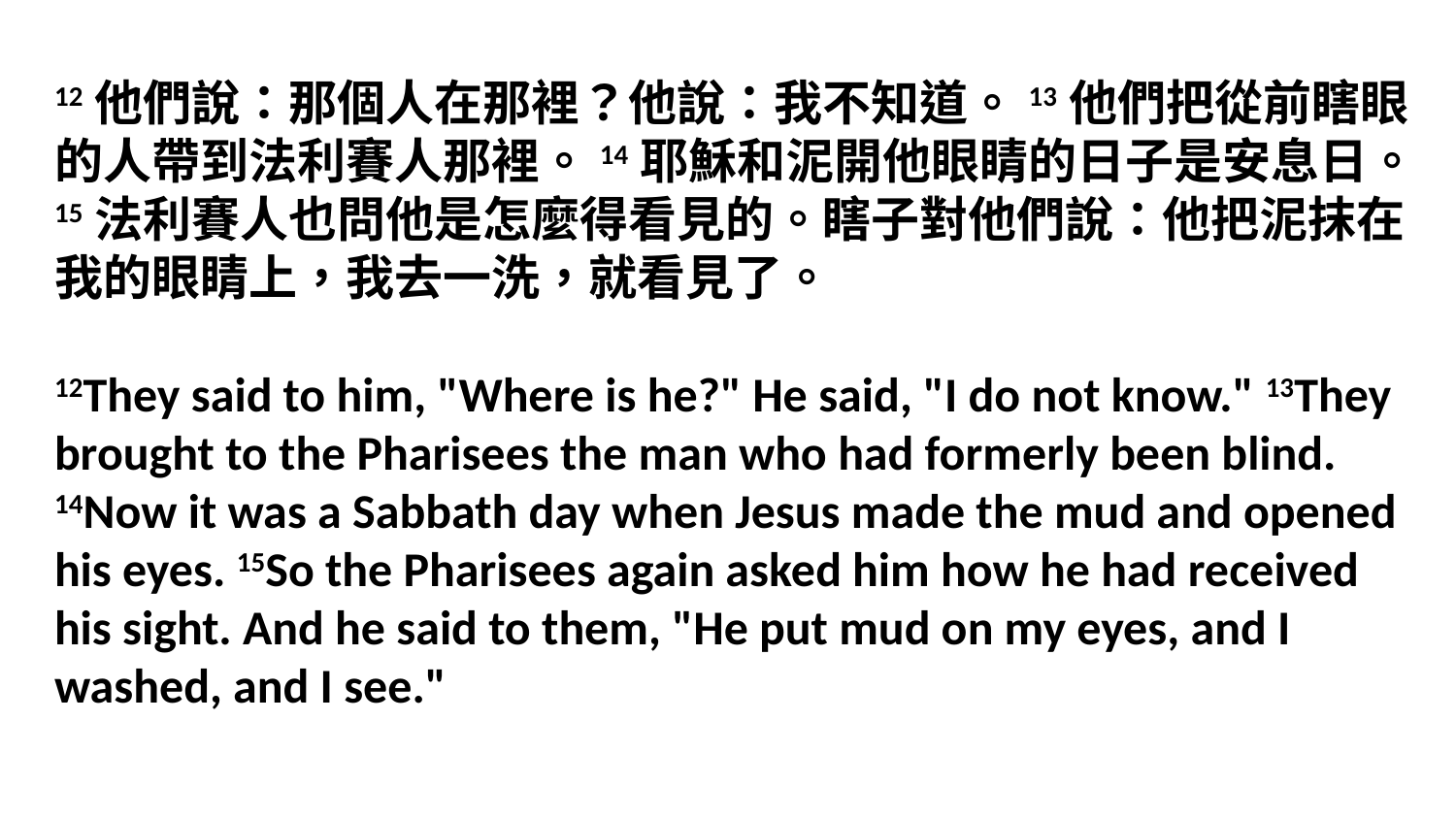

12他們說：那個人在那裡？他說：我不知道。13他們把從前瞎眼的人帶到法利賽人那裡。14耶穌和泥開他眼睛的日子是安息日。15法利賽人也問他是怎麼得看見的。瞎子對他們說：他把泥抹在我的眼睛上，我去一洗，就看見了。

12They said to him, "Where is he?" He said, "I do not know." 13They brought to the Pharisees the man who had formerly been blind. 14Now it was a Sabbath day when Jesus made the mud and opened his eyes. 15So the Pharisees again asked him how he had received his sight. And he said to them, "He put mud on my eyes, and I washed, and I see."